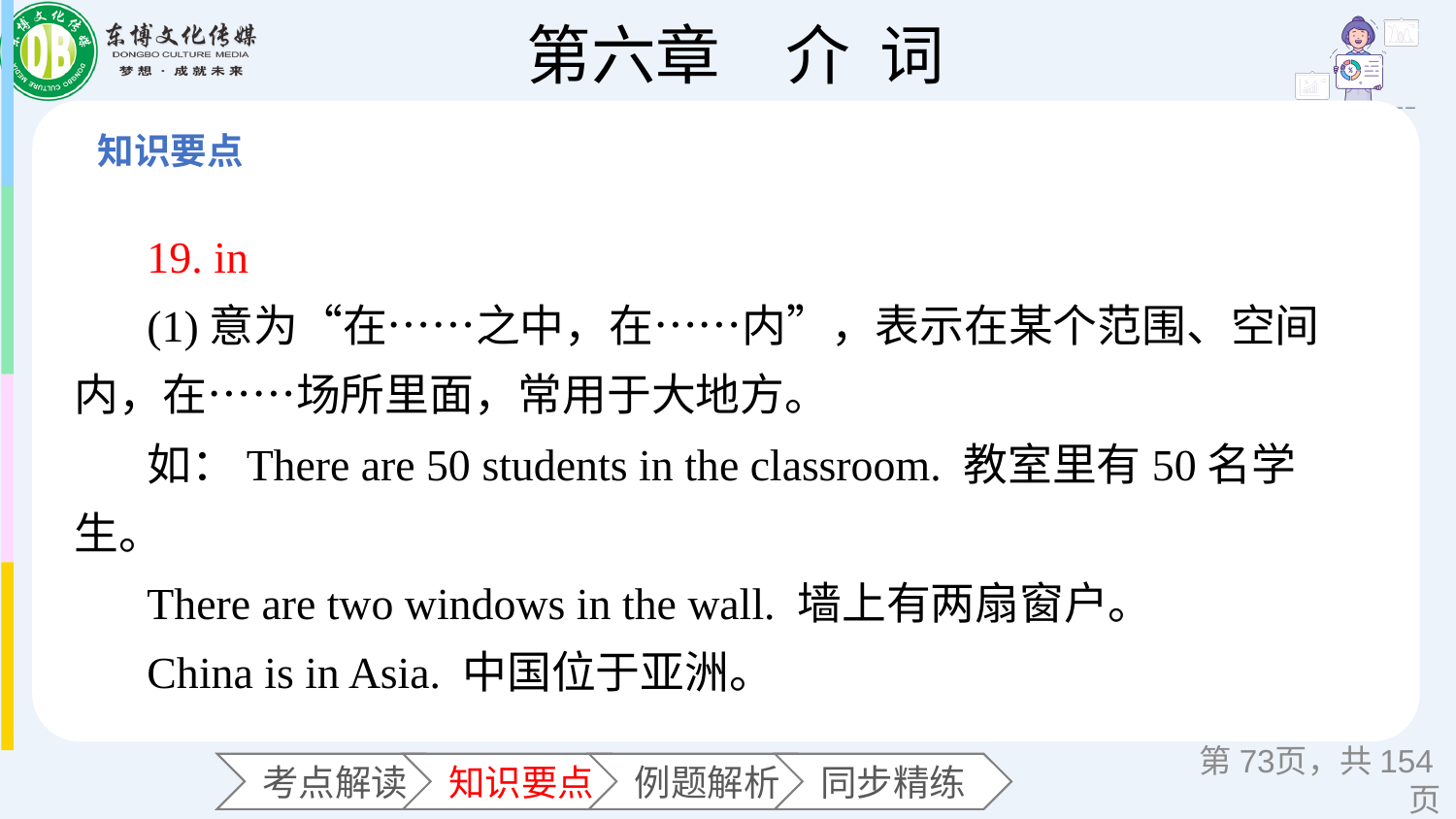

19. in
(1)意为“在……之中，在……内”，表示在某个范围、空间内，在……场所里面，常用于大地方。
如：There are 50 students in the classroom. 教室里有50名学生。
There are two windows in the wall. 墙上有两扇窗户。
China is in Asia. 中国位于亚洲。
第73页，共154页